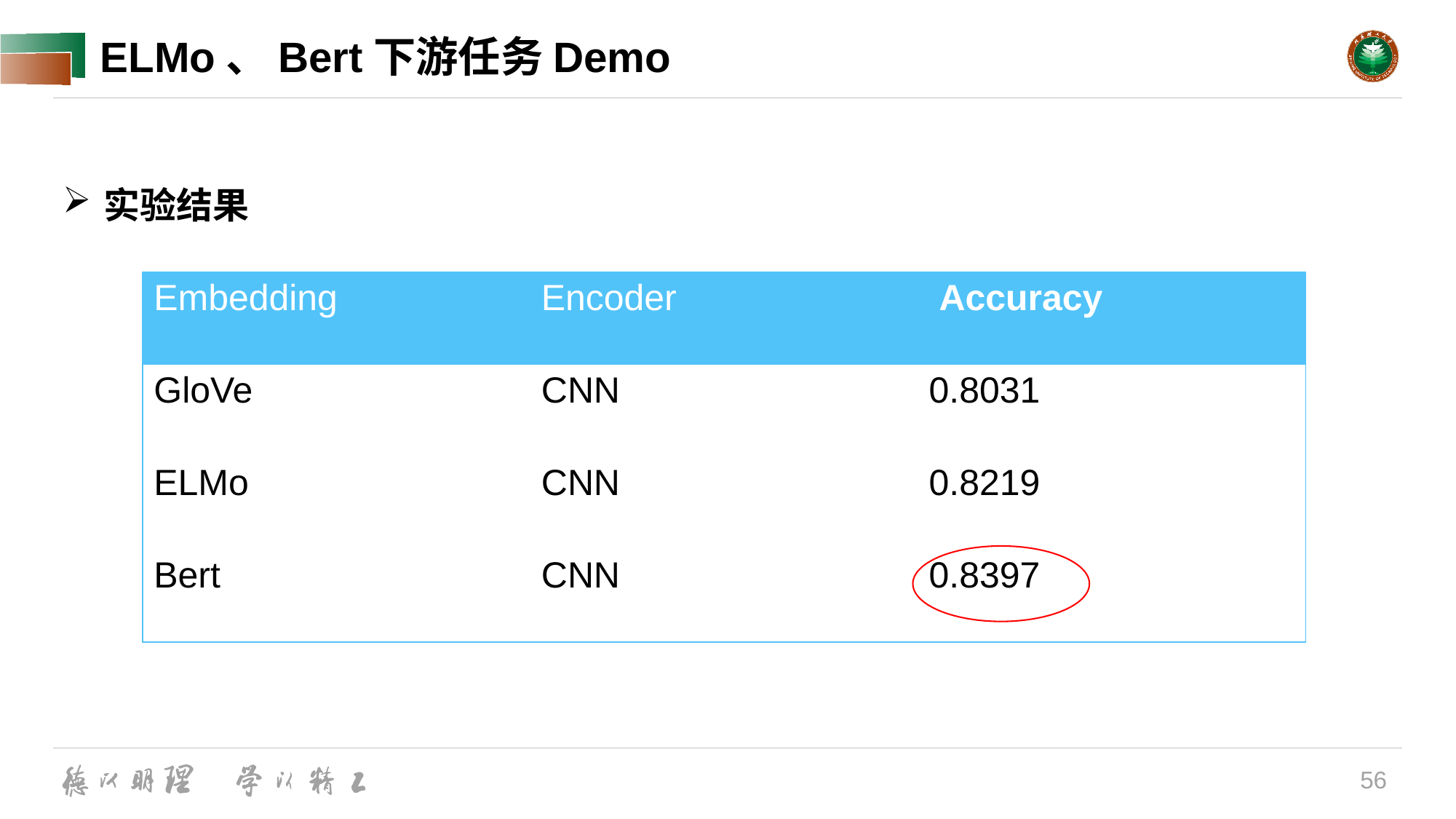

# ELMo、Bert下游任务Demo
实验结果
| Embedding | Encoder | Accuracy |
| --- | --- | --- |
| GloVe | CNN | 0.8031 |
| ELMo | CNN | 0.8219 |
| Bert | CNN | 0.8397 |